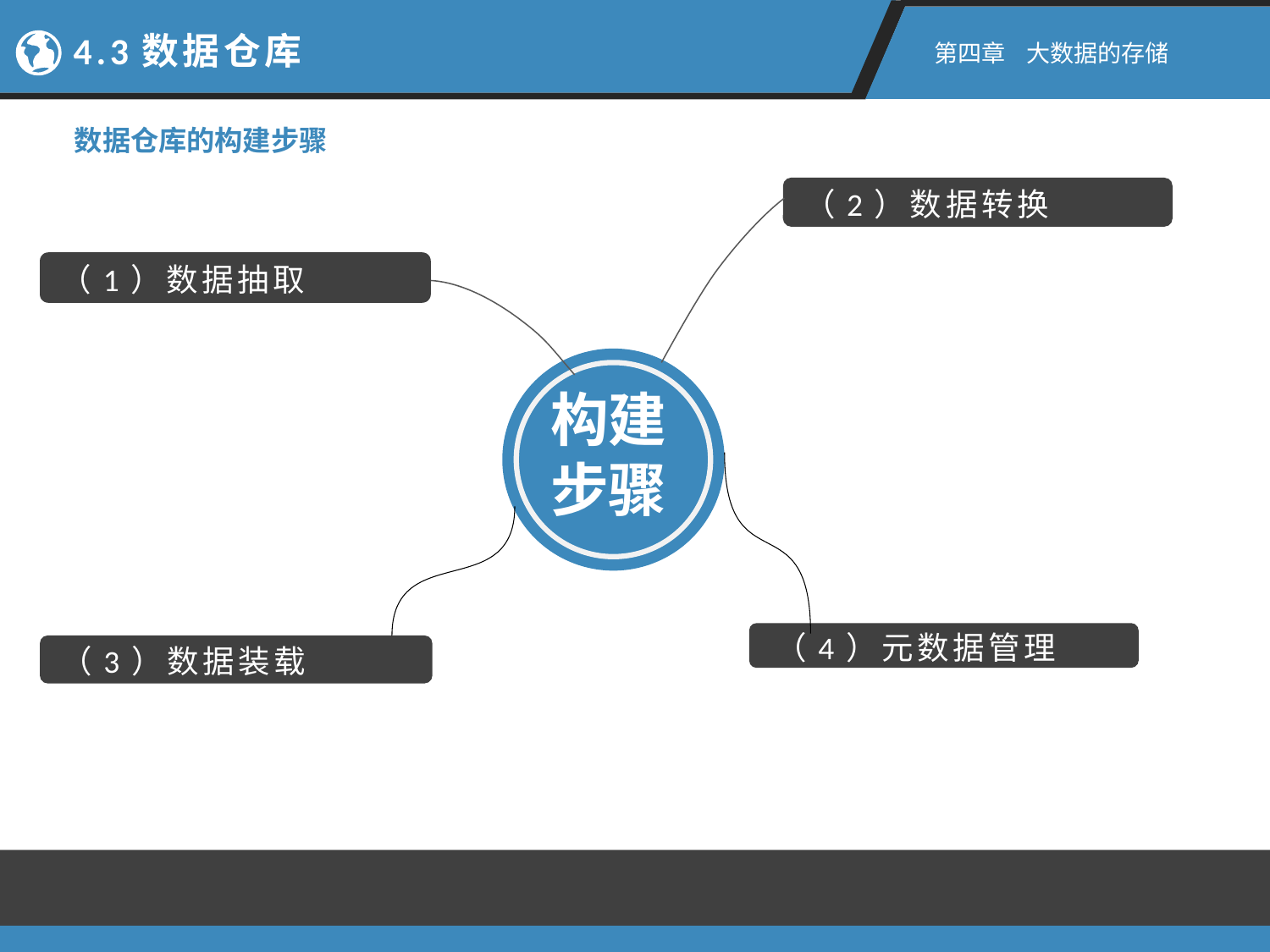

4.3数据仓库

第四章    大数据的存储
数据仓库的构建步骤

（2）数据转换

（1）数据抽取

构建步骤
（4）元数据管理

（3）数据装载